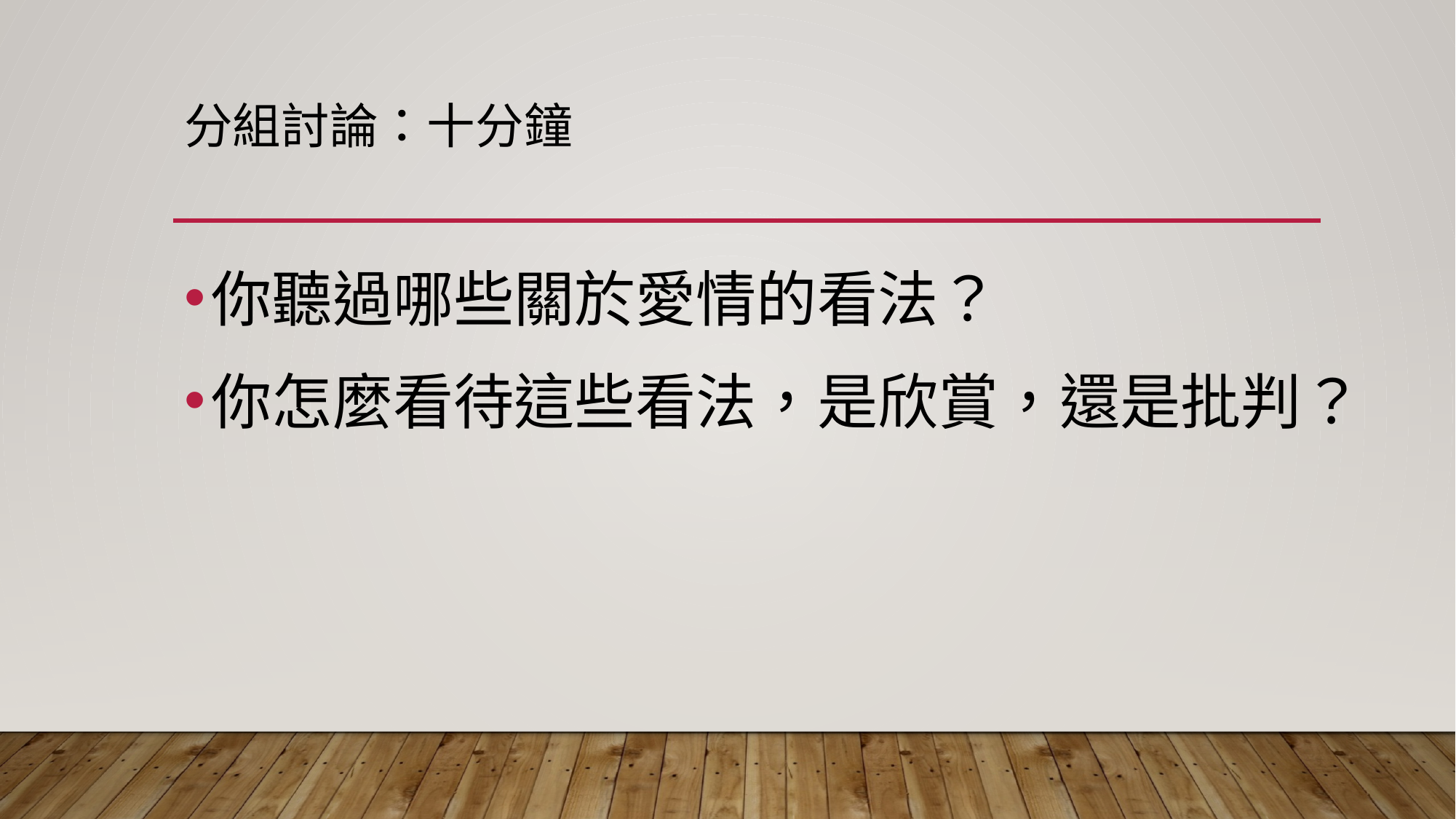

# 分組討論：十分鐘
你聽過哪些關於愛情的看法？
你怎麼看待這些看法，是欣賞，還是批判？